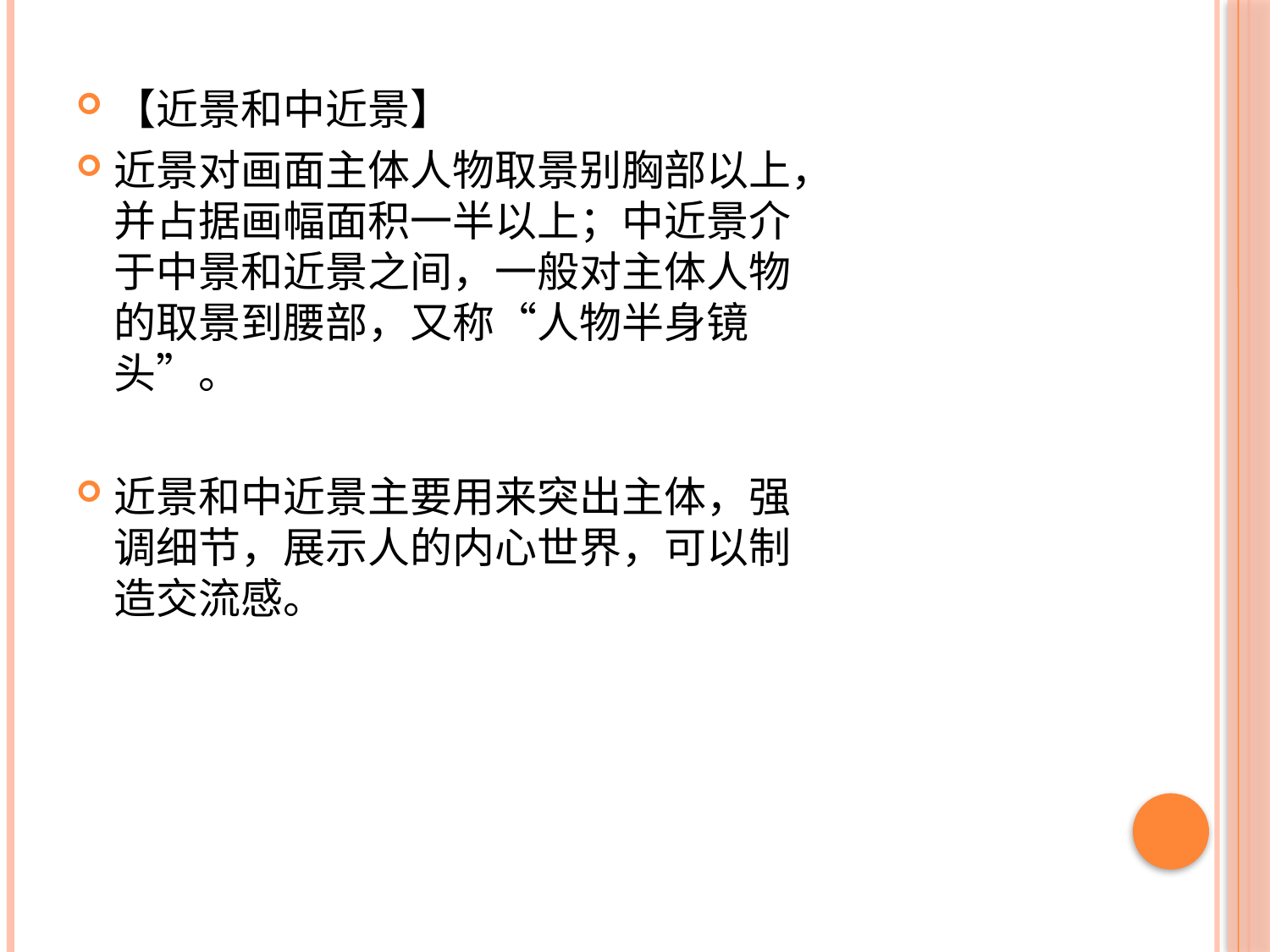

#
【近景和中近景】
近景对画面主体人物取景别胸部以上，并占据画幅面积一半以上；中近景介于中景和近景之间，一般对主体人物的取景到腰部，又称“人物半身镜头”。

近景和中近景主要用来突出主体，强调细节，展示人的内心世界，可以制造交流感。